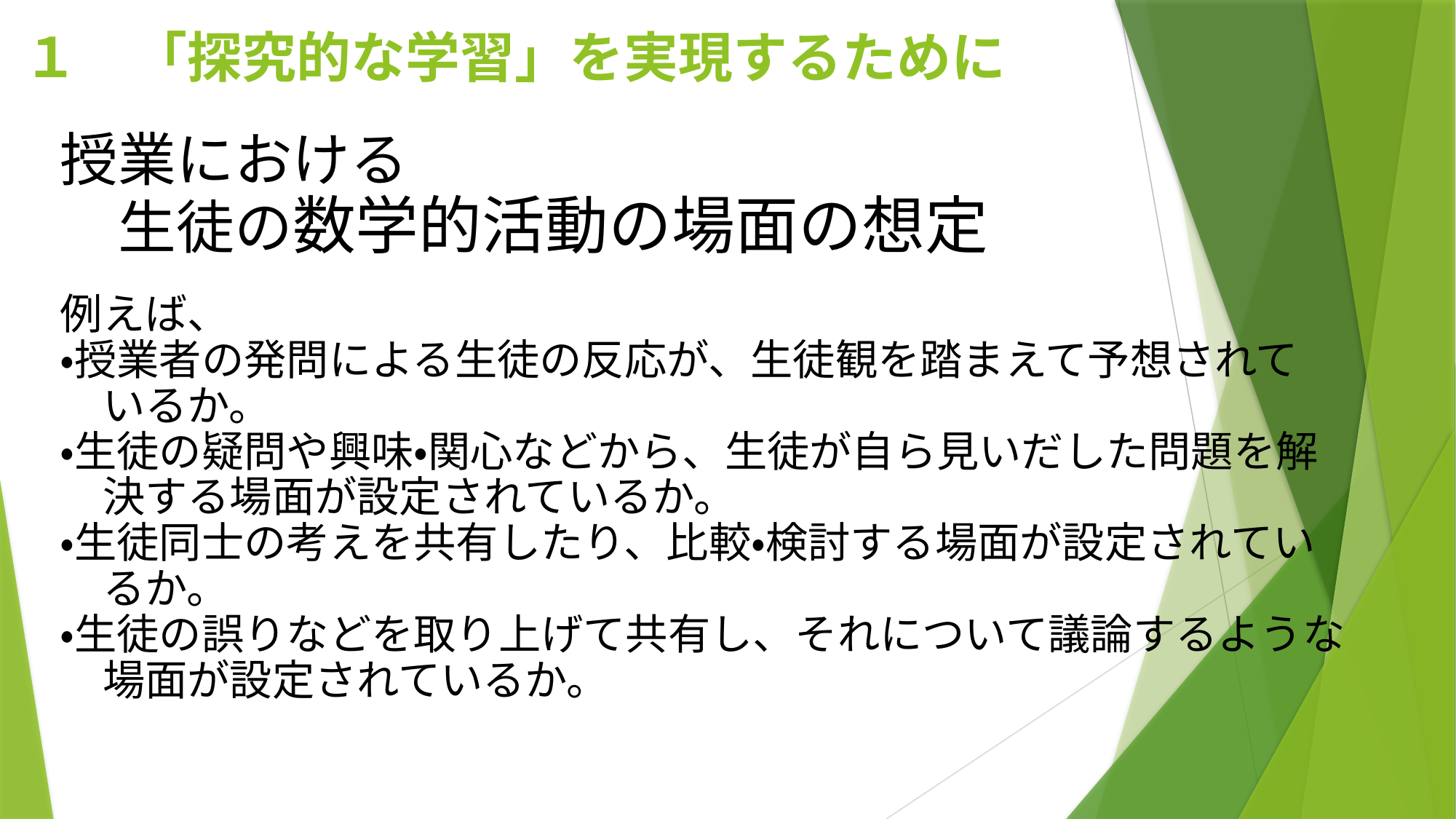

１　「探究的な学習」を実現するために
授業における
　生徒の数学的活動の場面の想定

例えば、
・授業者の発問による生徒の反応が、生徒観を踏まえて予想されて
　いるか。
・生徒の疑問や興味・関心などから、生徒が自ら見いだした問題を解
　決する場面が設定されているか。
・生徒同士の考えを共有したり、比較・検討する場面が設定されてい
　るか。
・生徒の誤りなどを取り上げて共有し、それについて議論するような
　場面が設定されているか。